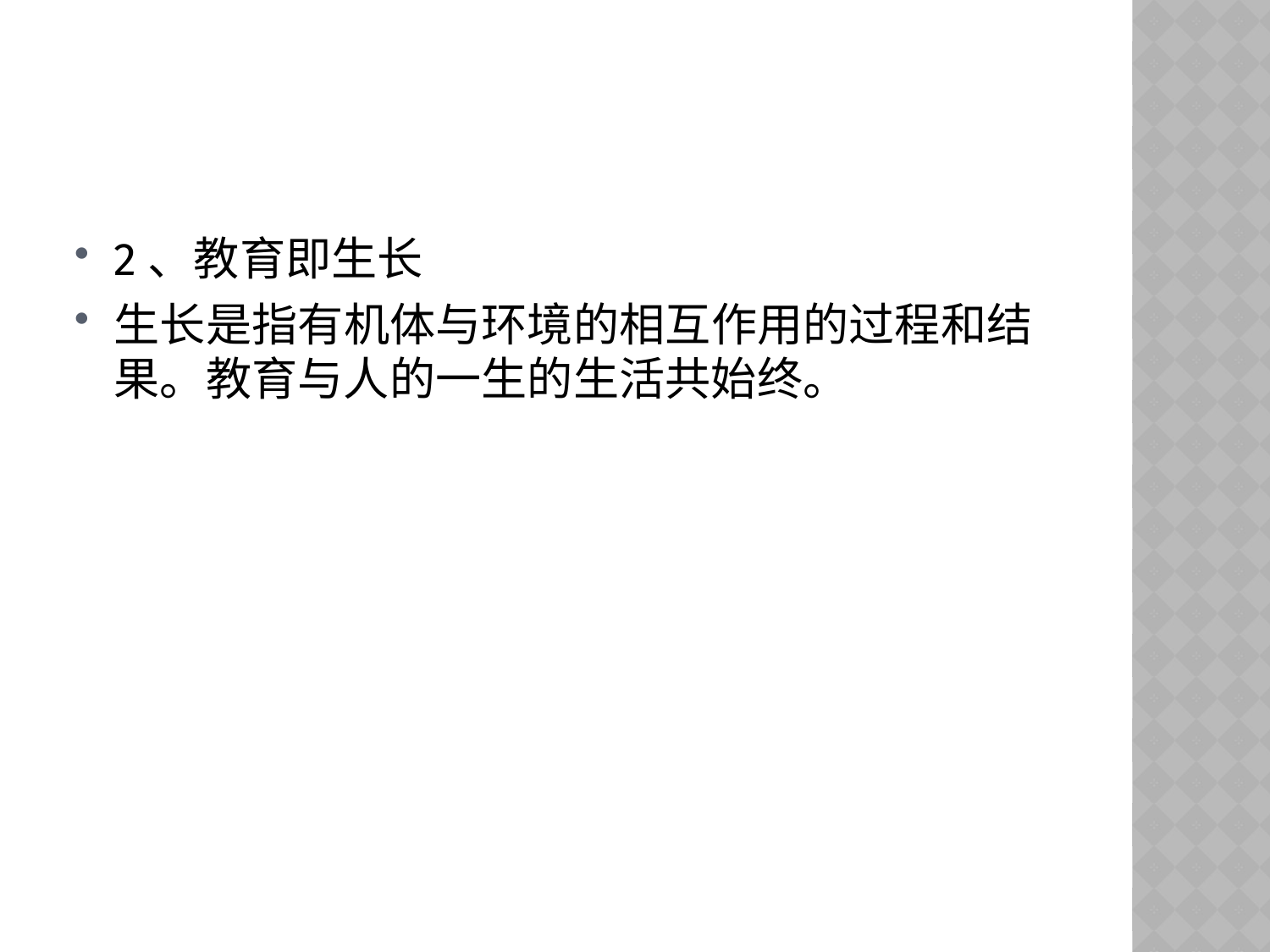

#
2、教育即生长
生长是指有机体与环境的相互作用的过程和结果。教育与人的一生的生活共始终。